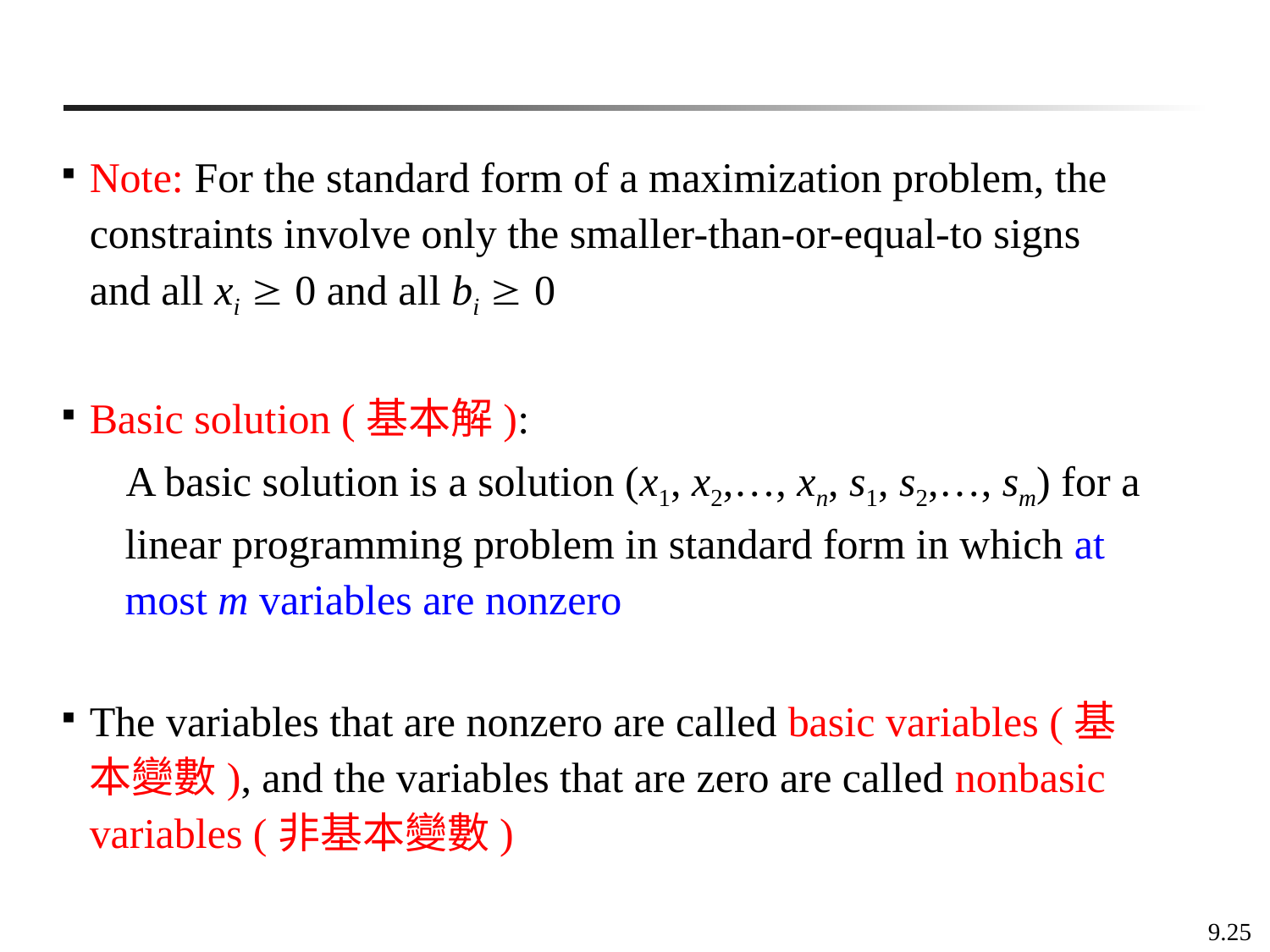

Note: For the standard form of a maximization problem, the constraints involve only the smaller-than-or-equal-to signs and all xi ≥ 0 and all bi ≥ 0

Basic solution (基本解):
A basic solution is a solution (x1, x2,…, xn, s1, s2,…, sm) for a linear programming problem in standard form in which at most m variables are nonzero

The variables that are nonzero are called basic variables (基本變數), and the variables that are zero are called nonbasic variables (非基本變數)

9.25